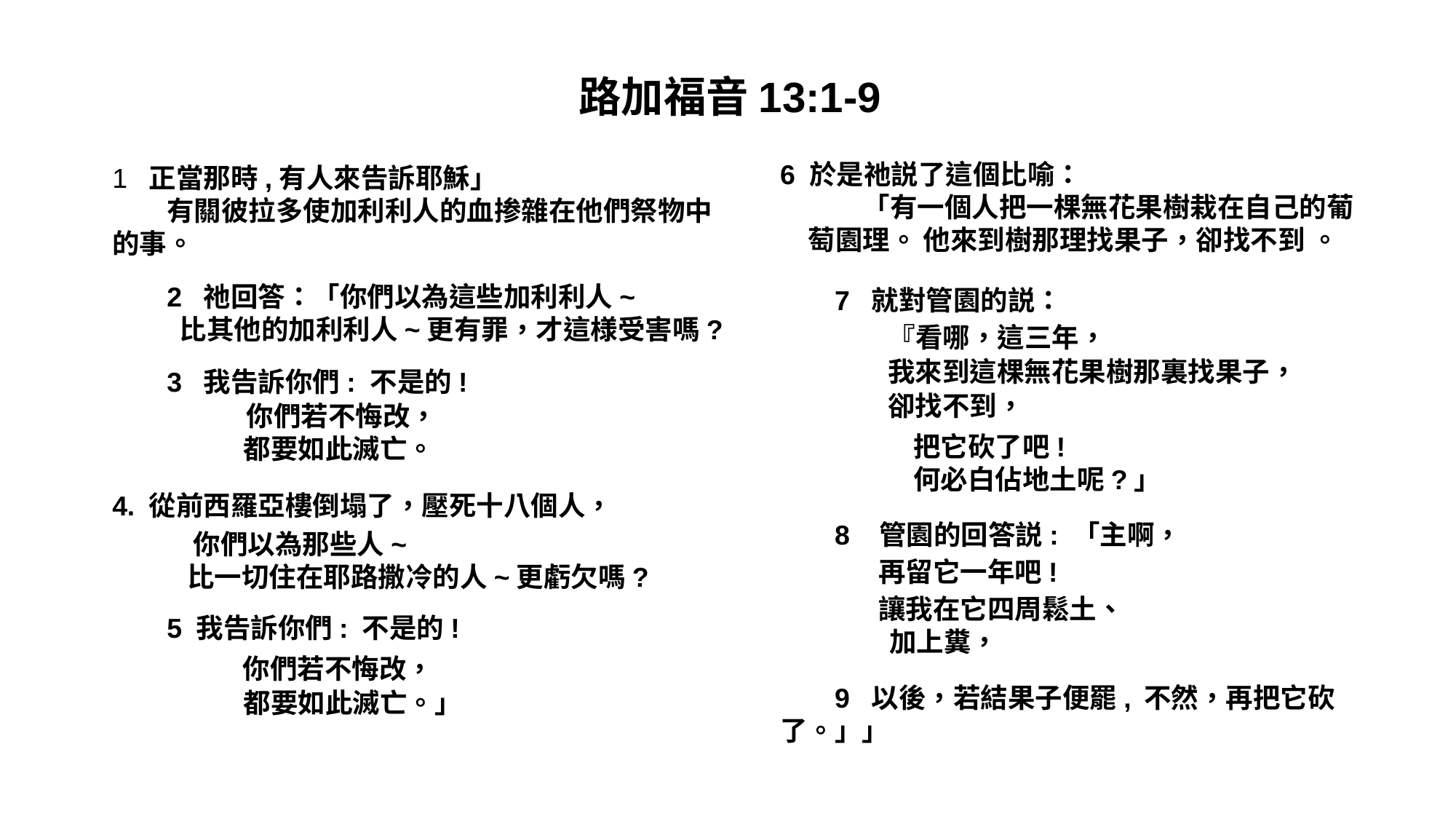

路加福音13:1-9
 
1  正當那時,有人來告訴耶穌」
有關彼拉多使加利利人的血掺雜在他們祭物中的事。
2  祂回答：「你們以為這些加利利人~
 比其他的加利利人~更有罪，才這様受害嗎?
3  我告訴你們: 不是的!
   你們若不悔改，
都要如此滅亡。
4. 從前西羅亞樓倒塌了，壓死十八個人，
   你們以為那些人~
  比一切住在耶路撒冷的人~更虧欠嗎?
5 我告訴你們: 不是的!
你們若不悔改，
都要如此滅亡。」

6 於是祂説了這個比喻：
「有一個人把一棵無花果樹栽在自己的葡 萄園理。 他來到樹那理找果子，卻找不到 。
7  就對管園的説：
『看哪，這三年，
我來到這棵無花果樹那裏找果子，
卻找不到，
把它砍了吧!
何必白佔地土呢?」
8   管園的回答説: 「主啊，
      再留它一年吧!
      讓我在它四周鬆土、
加上糞，
9  以後，若結果子便罷, 不然，再把它砍了。」」